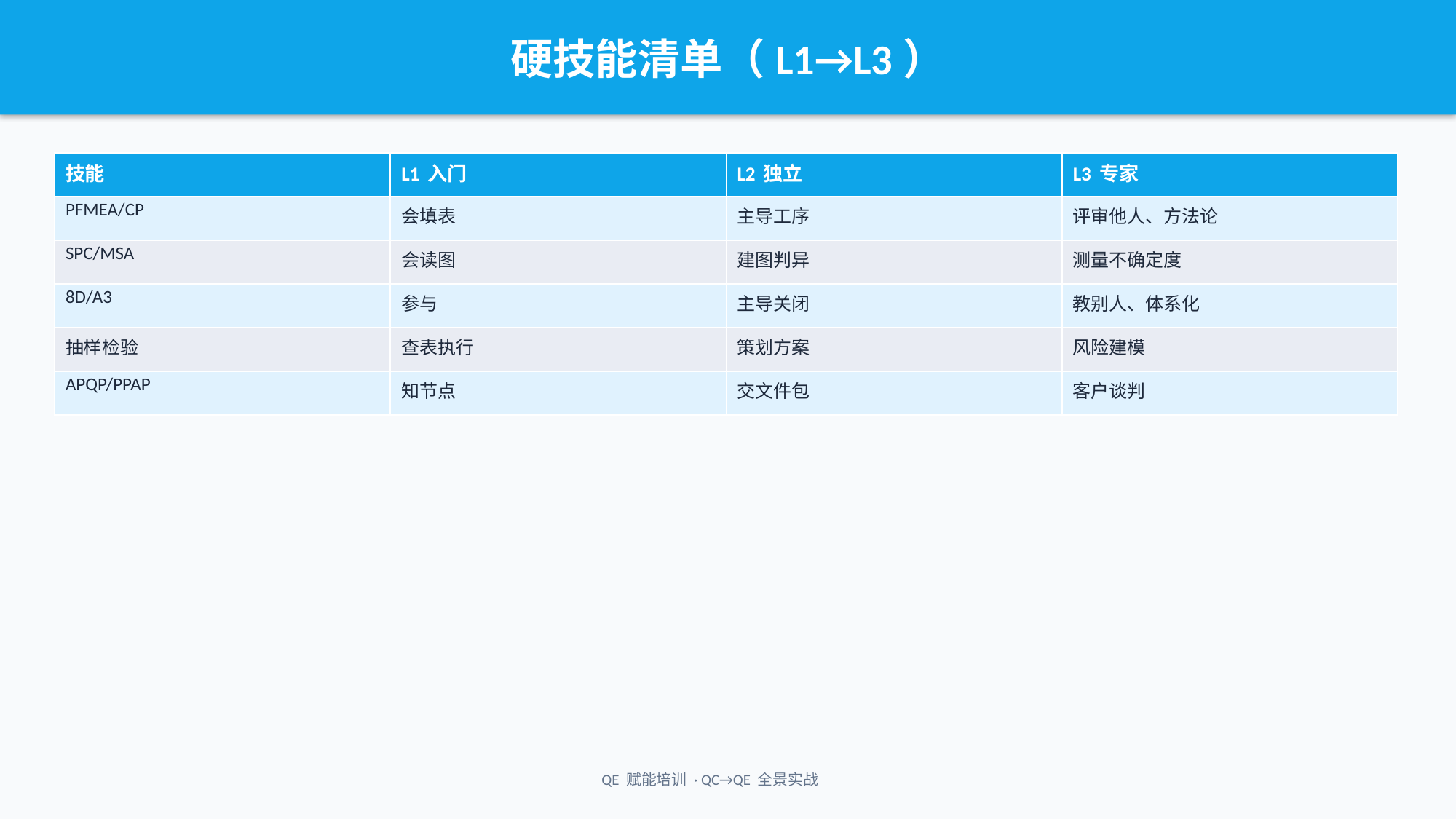

硬技能清单（L1→L3）
| 技能 | L1 入门 | L2 独立 | L3 专家 |
| --- | --- | --- | --- |
| PFMEA/CP | 会填表 | 主导工序 | 评审他人、方法论 |
| SPC/MSA | 会读图 | 建图判异 | 测量不确定度 |
| 8D/A3 | 参与 | 主导关闭 | 教别人、体系化 |
| 抽样检验 | 查表执行 | 策划方案 | 风险建模 |
| APQP/PPAP | 知节点 | 交文件包 | 客户谈判 |
QE 赋能培训 · QC→QE 全景实战